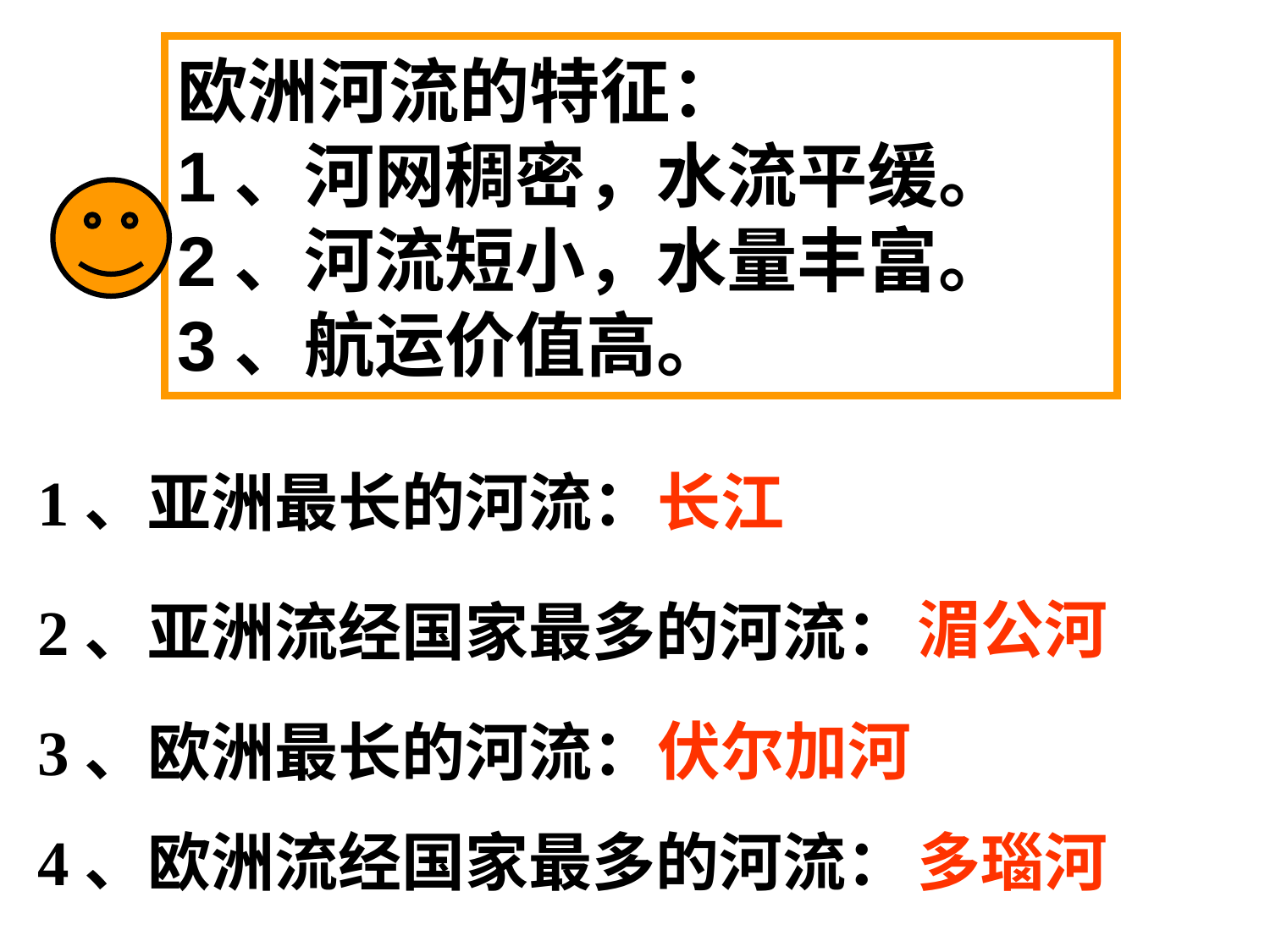

# 欧洲河流的特征： 1、河网稠密，水流平缓。 2、河流短小，水量丰富。 3、航运价值高。

1、亚洲最长的河流：
长江
湄公河
2、亚洲流经国家最多的河流：
伏尔加河
3、欧洲最长的河流：
4、欧洲流经国家最多的河流：
多瑙河